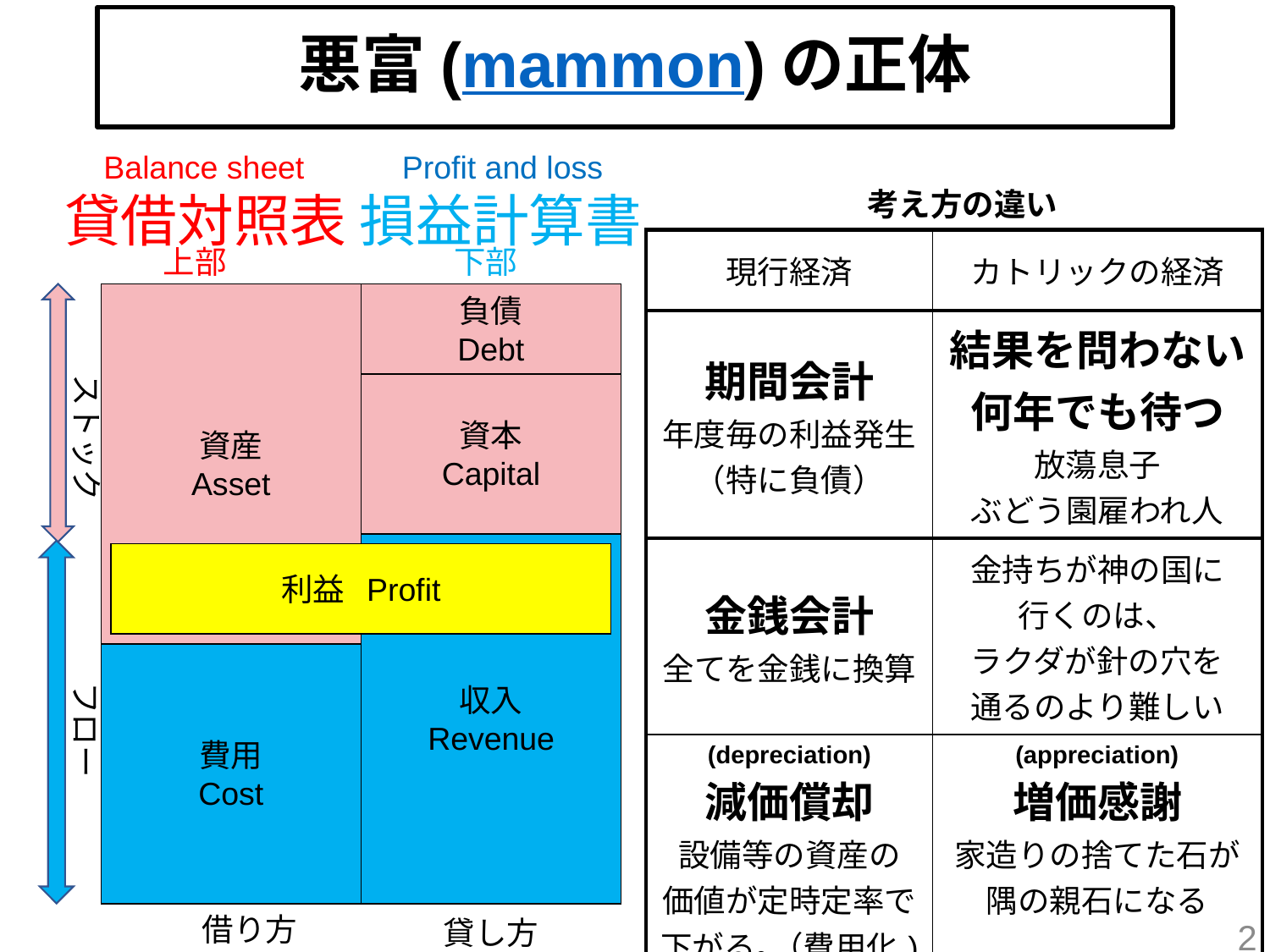

# 悪富(mammon)の正体
　Balance sheet           Profit and loss
貸借対照表 損益計算書
上部
下部
考え方の違い
| 現行経済 | カトリックの経済 |
| --- | --- |
| 期間会計 年度毎の利益発生 （特に負債） | 結果を問わない 何年でも待つ 放蕩息子 ぶどう園雇われ人 |
| 金銭会計 全てを金銭に換算 | 金持ちが神の国に 行くのは、 ラクダが針の穴を 通るのより難しい |
| (depreciation) 減価償却 設備等の資産の 価値が定時定率で 下がる｡（費用化) | (appreciation) 増価感謝 家造りの捨てた石が 隅の親石になる |

資産
Asset
負債
Debt
ストック
資本
Capital
収入
Revenue
利益  Profit
費用
Cost
フロー
借り方
貸し方

2